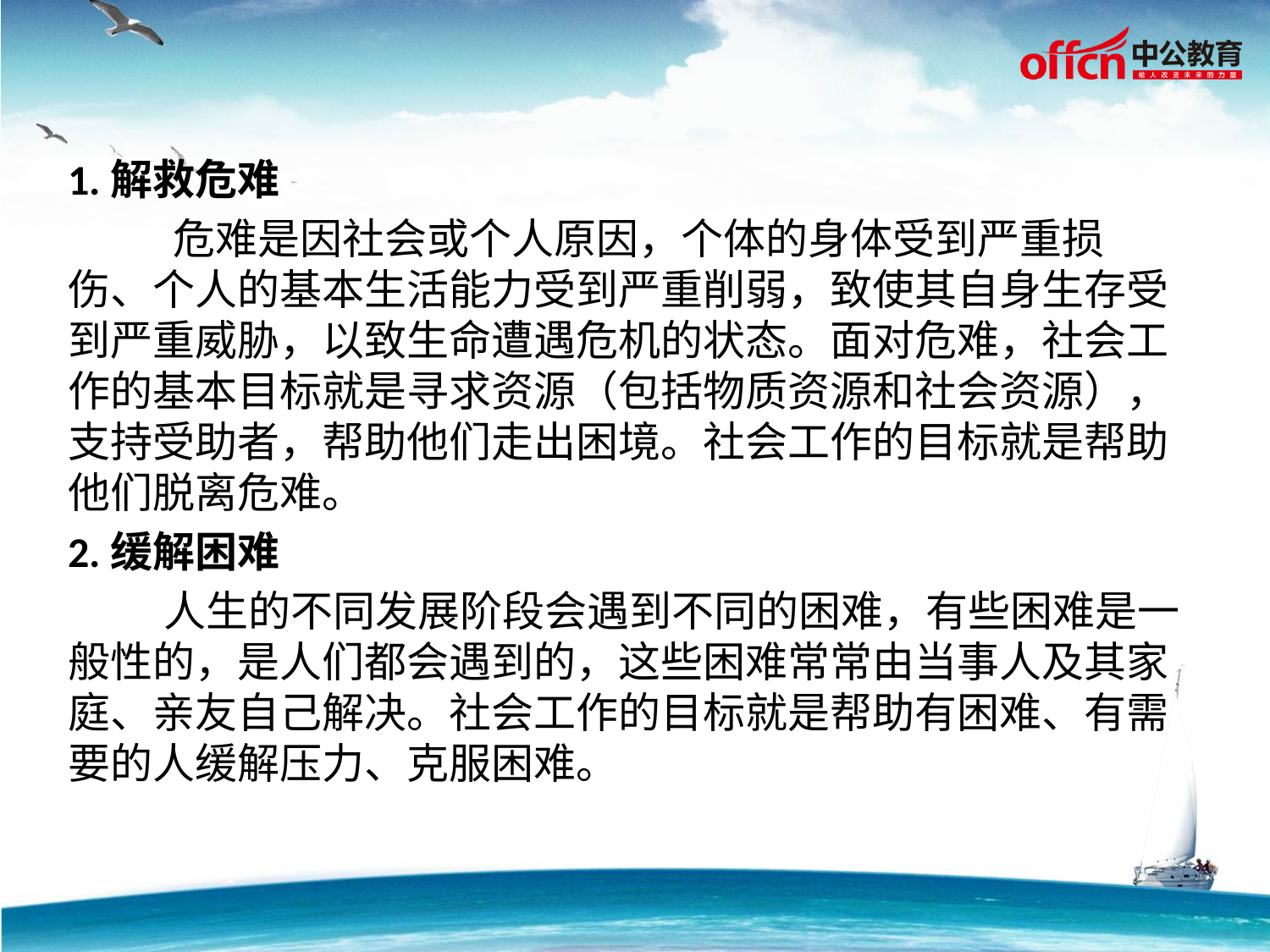

1.解救危难
          危难是因社会或个人原因，个体的身体受到严重损伤、个人的基本生活能力受到严重削弱，致使其自身生存受到严重威胁，以致生命遭遇危机的状态。面对危难，社会工作的基本目标就是寻求资源（包括物质资源和社会资源），支持受助者，帮助他们走出困境。社会工作的目标就是帮助他们脱离危难。
2.缓解困难
         人生的不同发展阶段会遇到不同的困难，有些困难是一般性的，是人们都会遇到的，这些困难常常由当事人及其家庭、亲友自己解决。社会工作的目标就是帮助有困难、有需要的人缓解压力、克服困难。